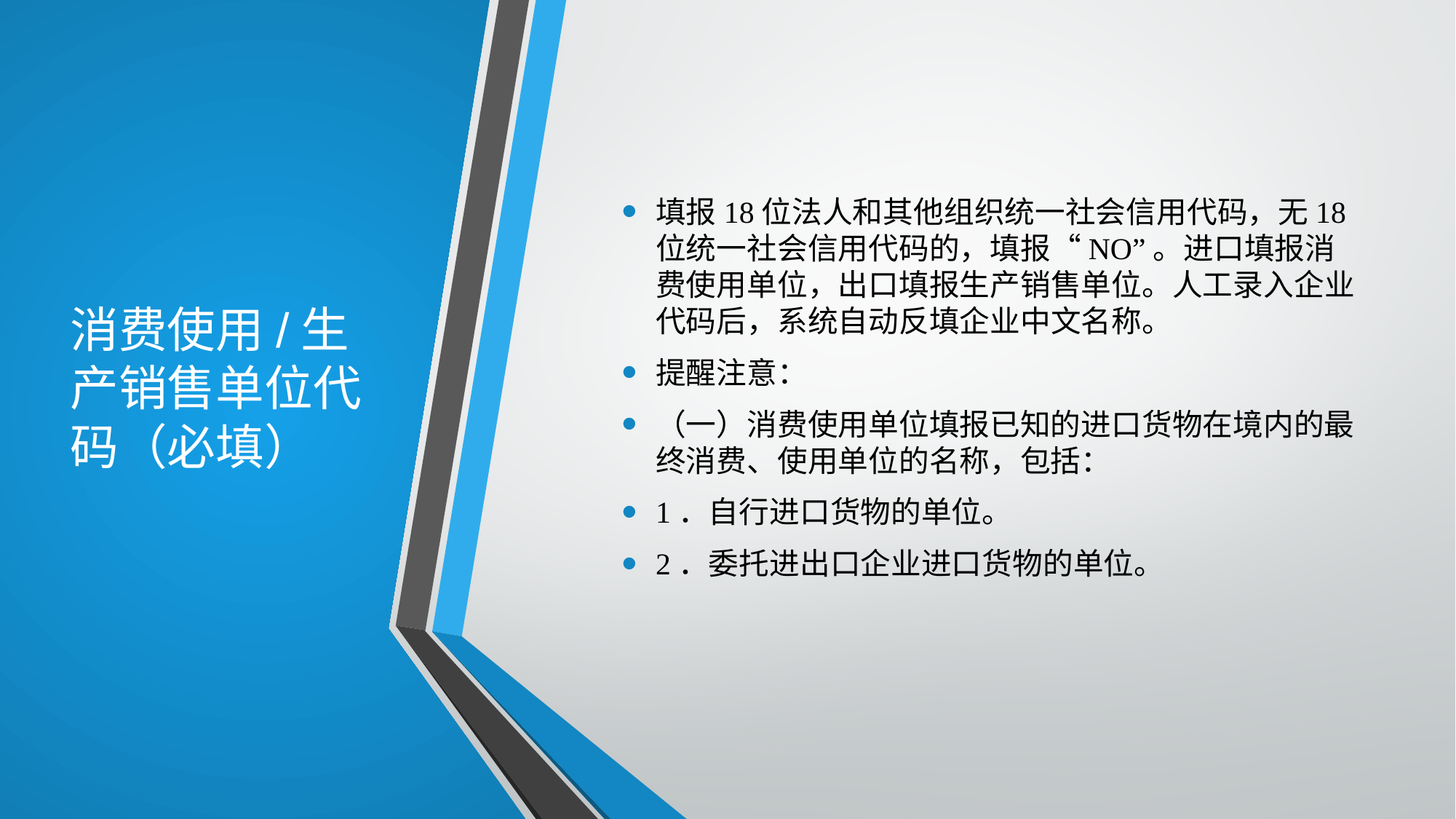

# 消费使用/生产销售单位代码（必填）
填报18位法人和其他组织统一社会信用代码，无18位统一社会信用代码的，填报“NO”。进口填报消费使用单位，出口填报生产销售单位。人工录入企业代码后，系统自动反填企业中文名称。
提醒注意：
（一）消费使用单位填报已知的进口货物在境内的最终消费、使用单位的名称，包括：
1．自行进口货物的单位。
2．委托进出口企业进口货物的单位。